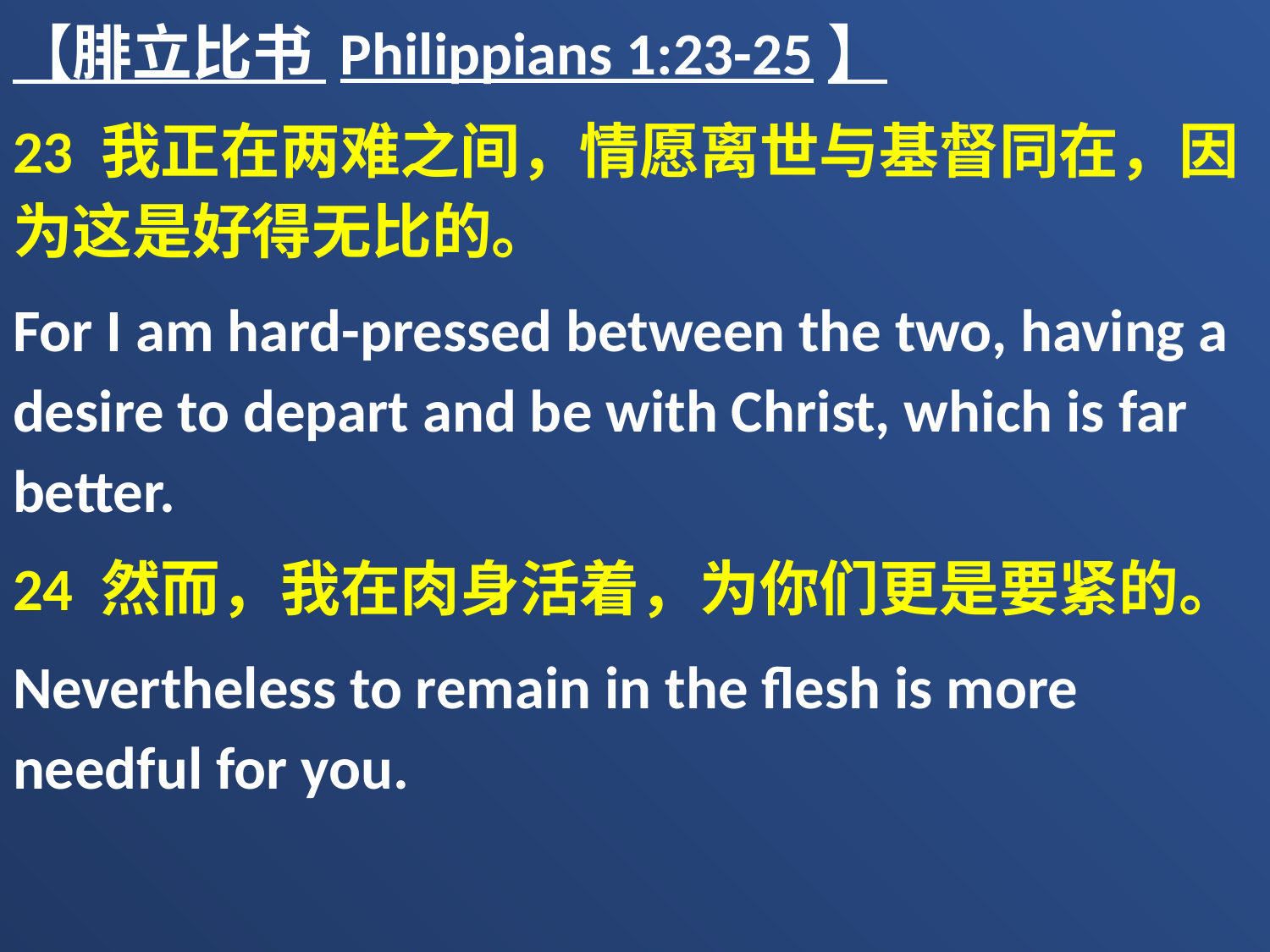

【腓立比书 Philippians 1:23-25】
23 我正在两难之间，情愿离世与基督同在，因为这是好得无比的。
For I am hard-pressed between the two, having a desire to depart and be with Christ, which is far better.
24 然而，我在肉身活着，为你们更是要紧的。
Nevertheless to remain in the flesh is more needful for you.